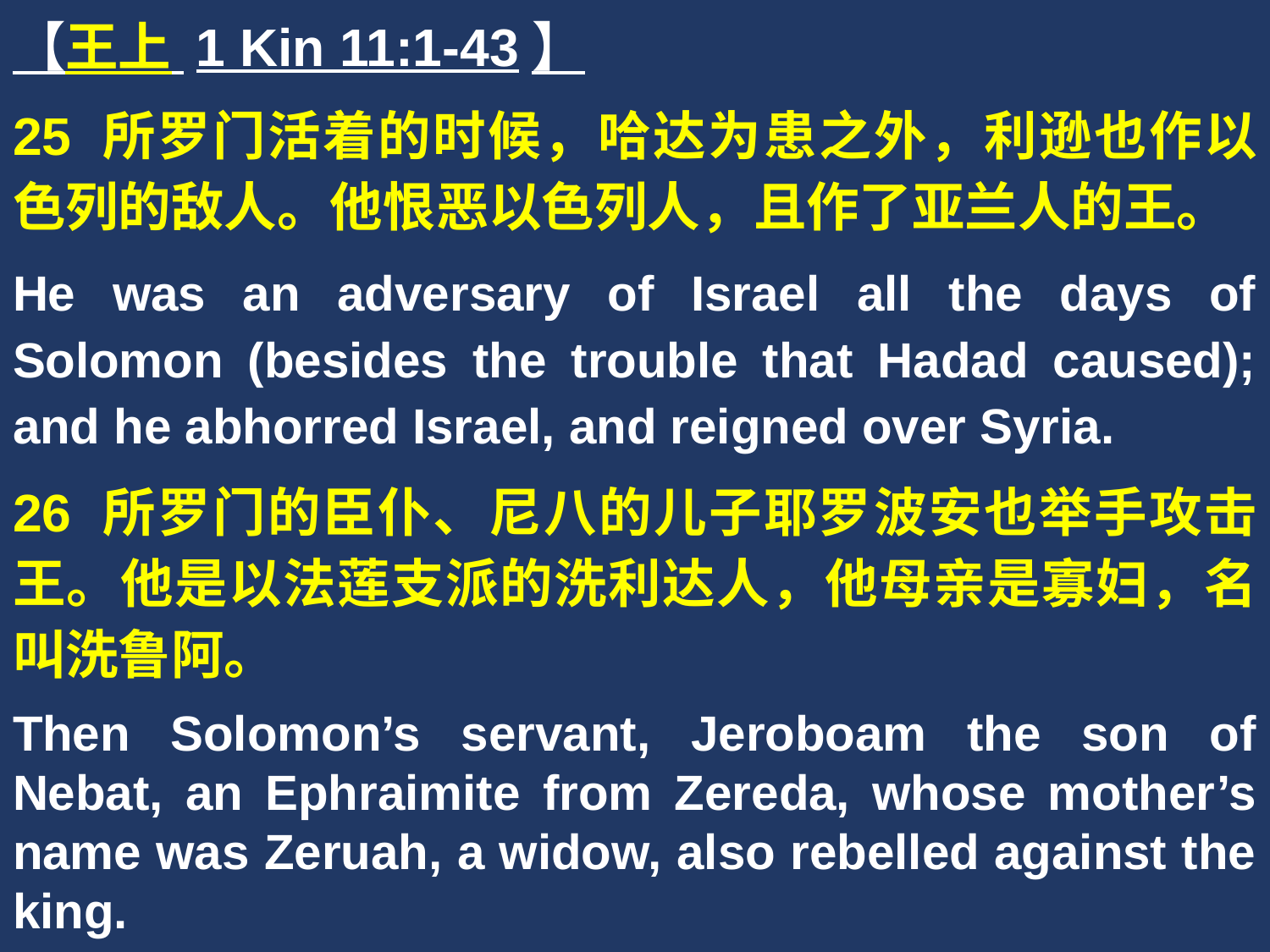

【王上 1 Kin 11:1-43】
25 所罗门活着的时候，哈达为患之外，利逊也作以色列的敌人。他恨恶以色列人，且作了亚兰人的王。
He was an adversary of Israel all the days of Solomon (besides the trouble that Hadad caused); and he abhorred Israel, and reigned over Syria.
26 所罗门的臣仆、尼八的儿子耶罗波安也举手攻击王。他是以法莲支派的洗利达人，他母亲是寡妇，名叫洗鲁阿。
Then Solomon’s servant, Jeroboam the son of Nebat, an Ephraimite from Zereda, whose mother’s name was Zeruah, a widow, also rebelled against the king.